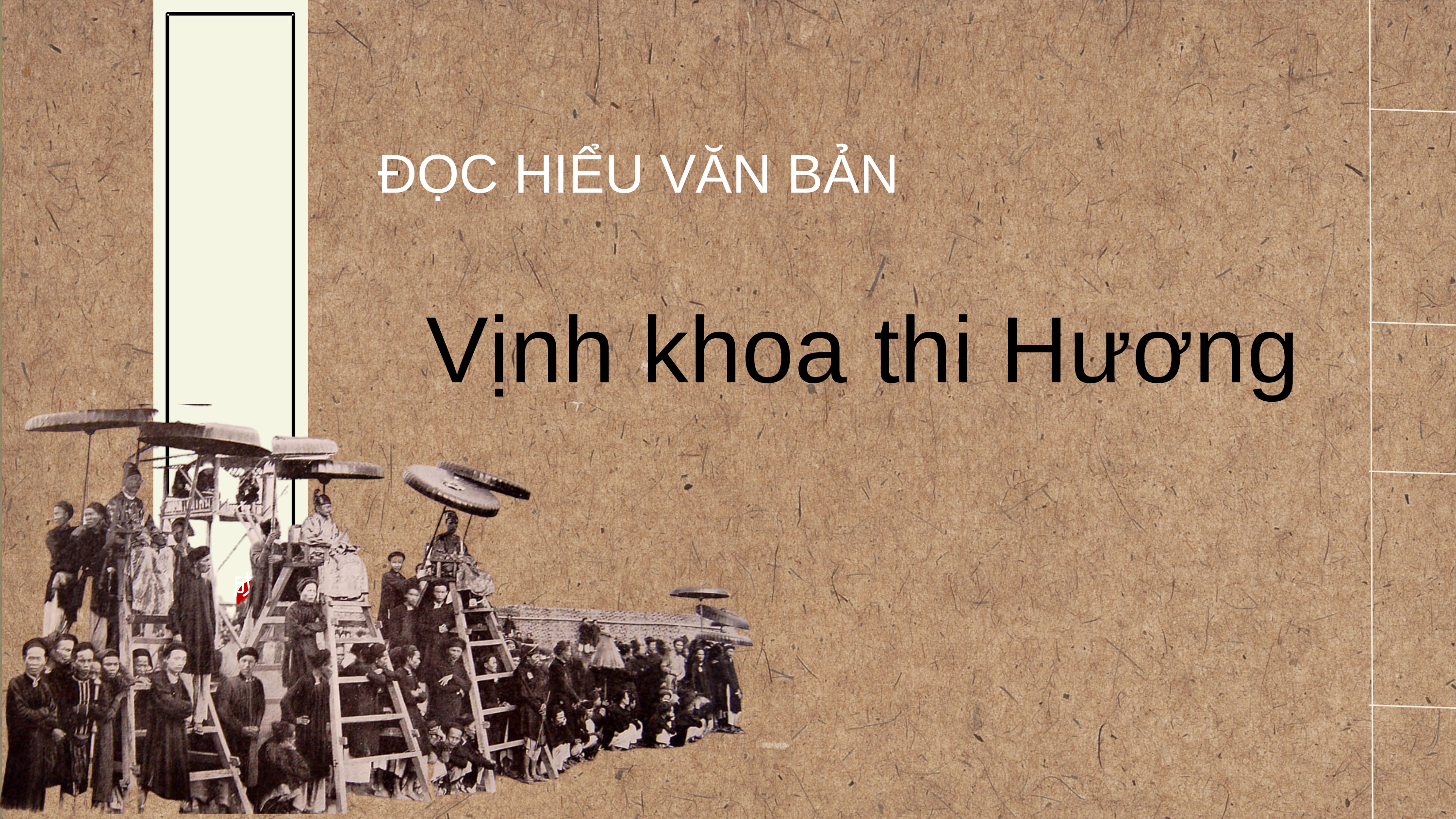

ĐỌC HIỂU VĂN BẢN
Vịnh khoa thi Hương

成

语